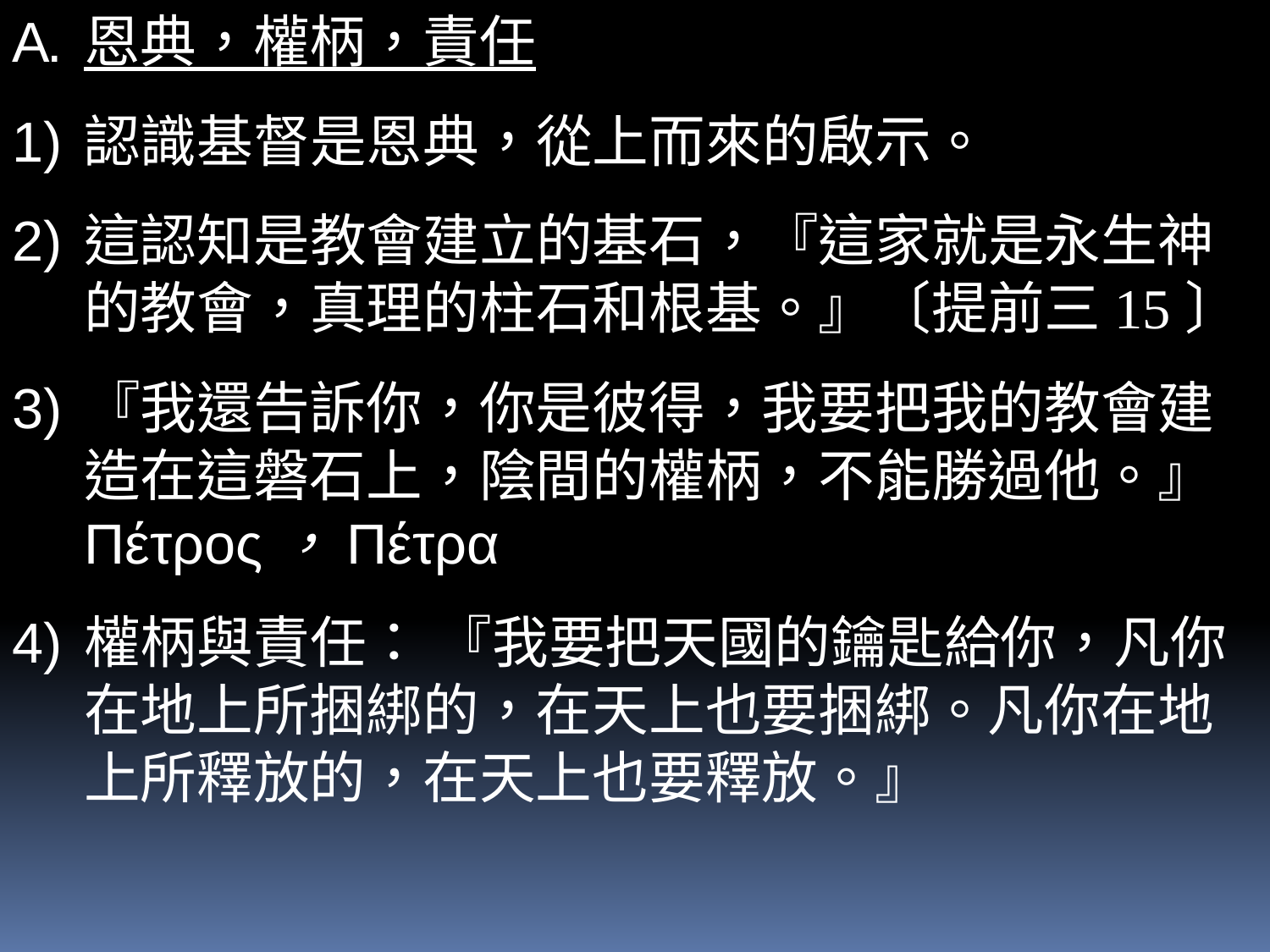

恩典，權柄，責任
認識基督是恩典，從上而來的啟示。
這認知是教會建立的基石，『這家就是永生神的教會，真理的柱石和根基。』〔提前三15〕
『我還告訴你，你是彼得，我要把我的教會建造在這磐石上，陰間的權柄，不能勝過他。』   Πέτρος，Πέτρα
權柄與責任： 『我要把天國的鑰匙給你，凡你在地上所捆綁的，在天上也要捆綁。凡你在地上所釋放的，在天上也要釋放。』